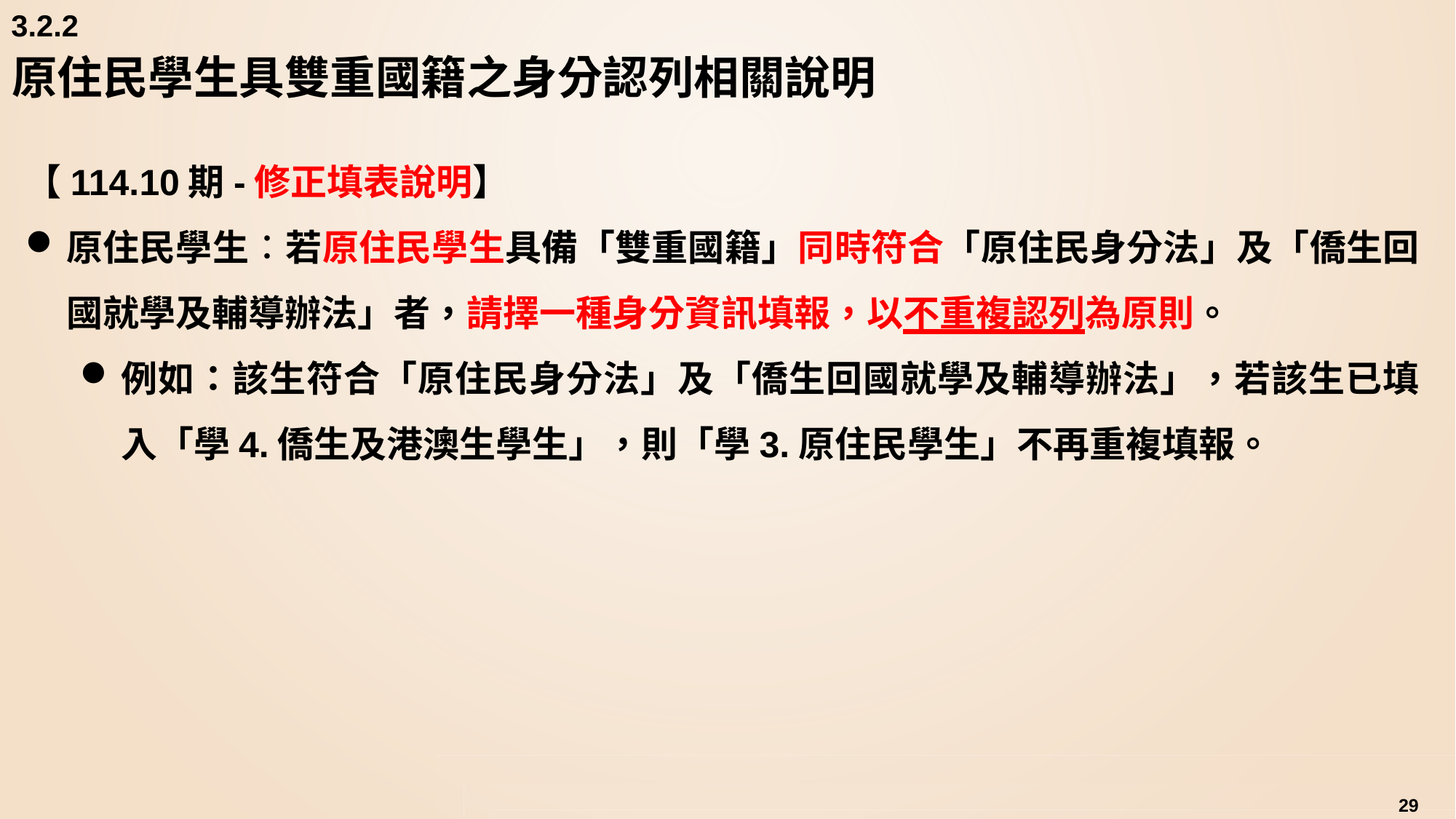

3.2.2
# 原住民學生具雙重國籍之身分認列相關說明
【114.10期-修正填表說明】
原住民學生：若原住民學生具備「雙重國籍」同時符合「原住民身分法」及「僑生回國就學及輔導辦法」者，請擇一種身分資訊填報，以不重複認列為原則。
例如：該生符合「原住民身分法」及「僑生回國就學及輔導辦法」，若該生已填入「學4.僑生及港澳生學生」，則「學3.原住民學生」不再重複填報。